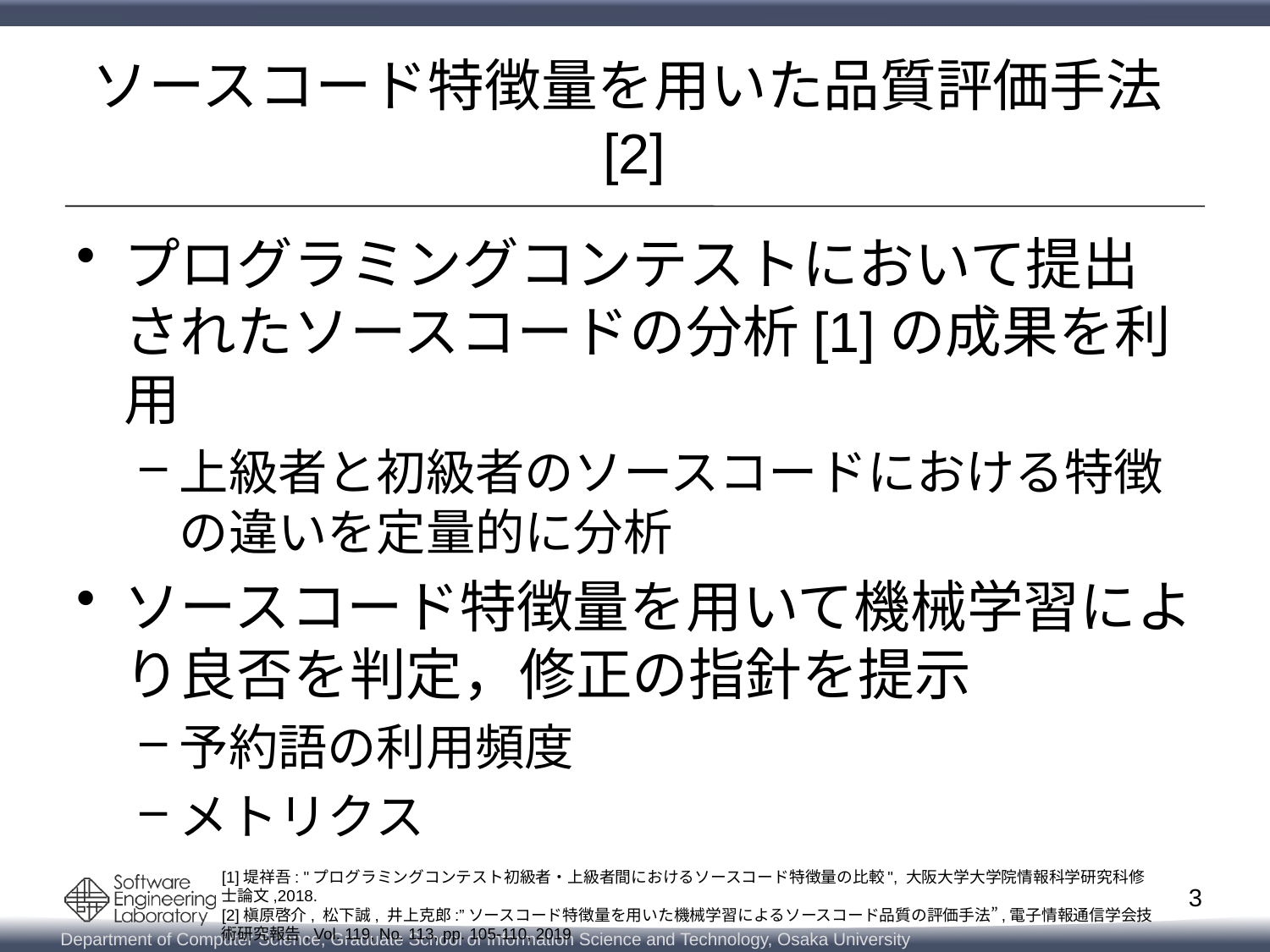

# ソースコード特徴量を用いた品質評価手法[2]
プログラミングコンテストにおいて提出されたソースコードの分析[1]の成果を利用
上級者と初級者のソースコードにおける特徴の違いを定量的に分析
ソースコード特徴量を用いて機械学習により良否を判定，修正の指針を提示
予約語の利用頻度
メトリクス

[1]堤祥吾: "プログラミングコンテスト初級者・上級者間におけるソースコード特徴量の比較", 大阪大学大学院情報科学研究科修士論文,2018.
[2]槇原啓介, 松下誠, 井上克郎:”ソースコード特徴量を用いた機械学習によるソースコード品質の評価手法”,電子情報通信学会技術研究報告, Vol. 119, No. 113, pp. 105-110, 2019
3